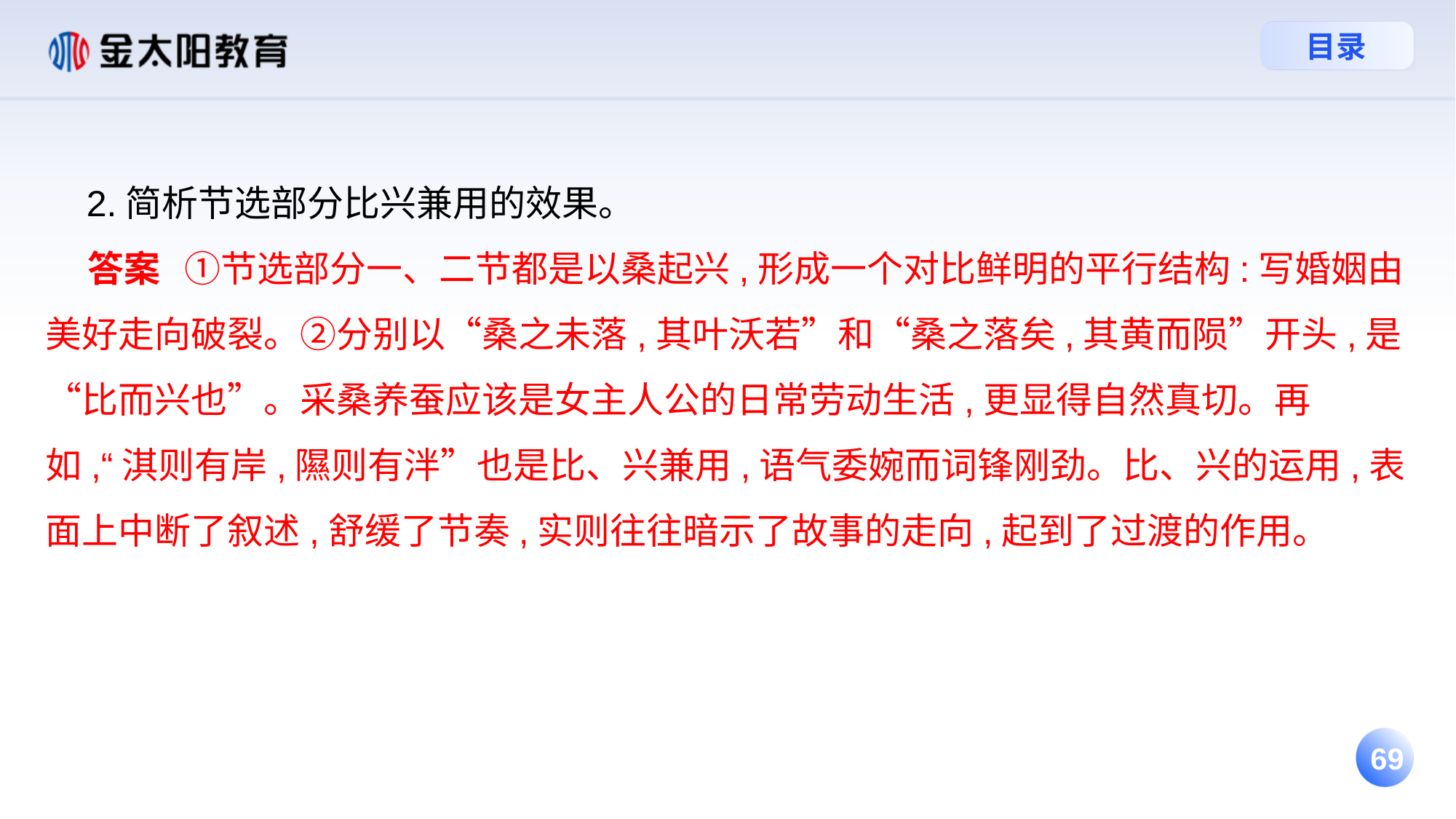

2.简析节选部分比兴兼用的效果。
    答案   ①节选部分一、二节都是以桑起兴,形成一个对比鲜明的平行结构:写婚姻由美好走向破裂。②分别以“桑之未落,其叶沃若”和“桑之落矣,其黄而陨”开头,是“比而兴也”。采桑养蚕应该是女主人公的日常劳动生活,更显得自然真切。再如,“淇则有岸,隰则有泮”也是比、兴兼用,语气委婉而词锋刚劲。比、兴的运用,表面上中断了叙述,舒缓了节奏,实则往往暗示了故事的走向,起到了过渡的作用。